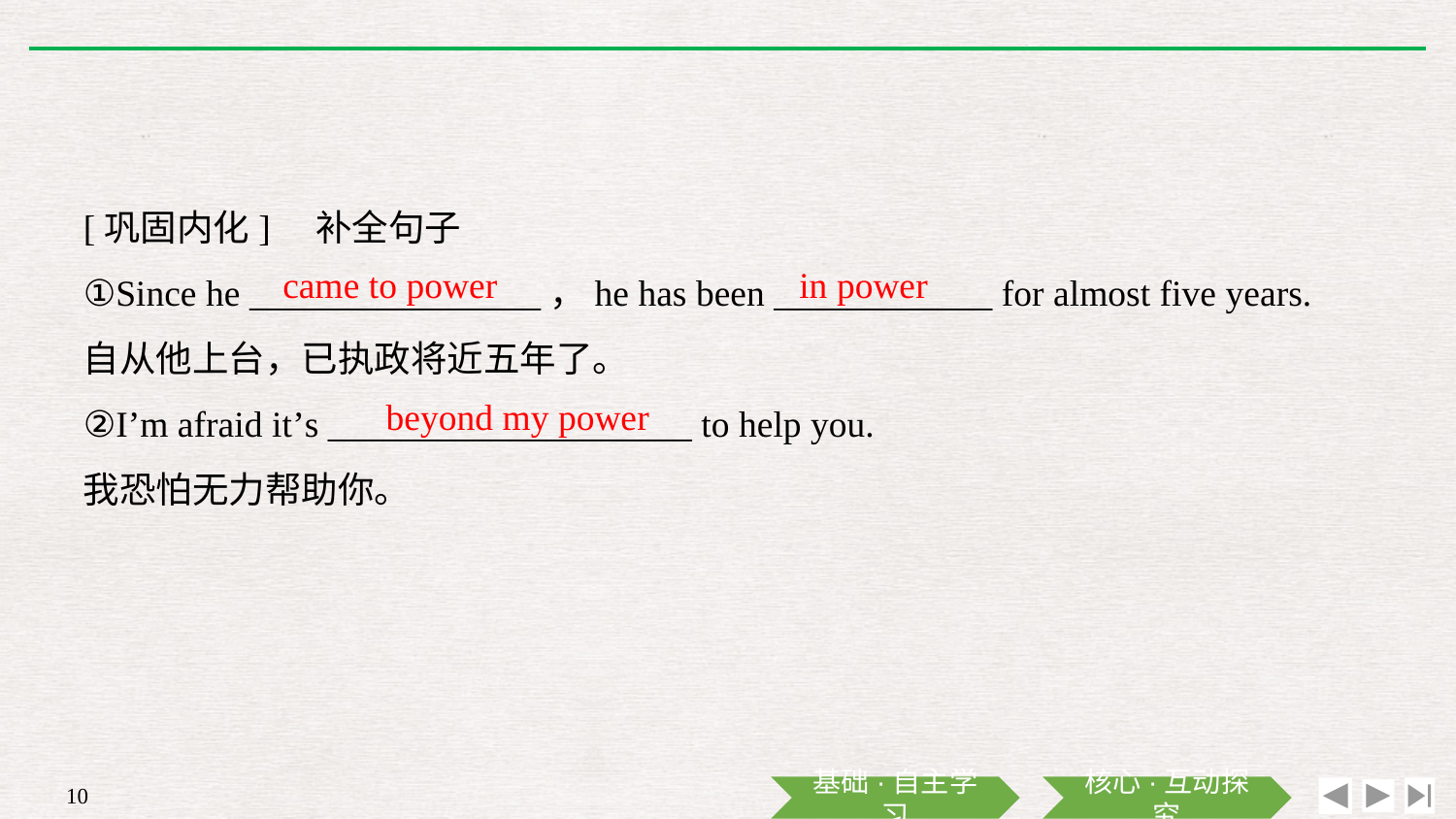

[巩固内化]　补全句子
①Since he ________________，he has been ____________ for almost five years.
自从他上台，已执政将近五年了。
②I’m afraid it’s ____________________ to help you.
我恐怕无力帮助你。
came to power
in power
beyond my power